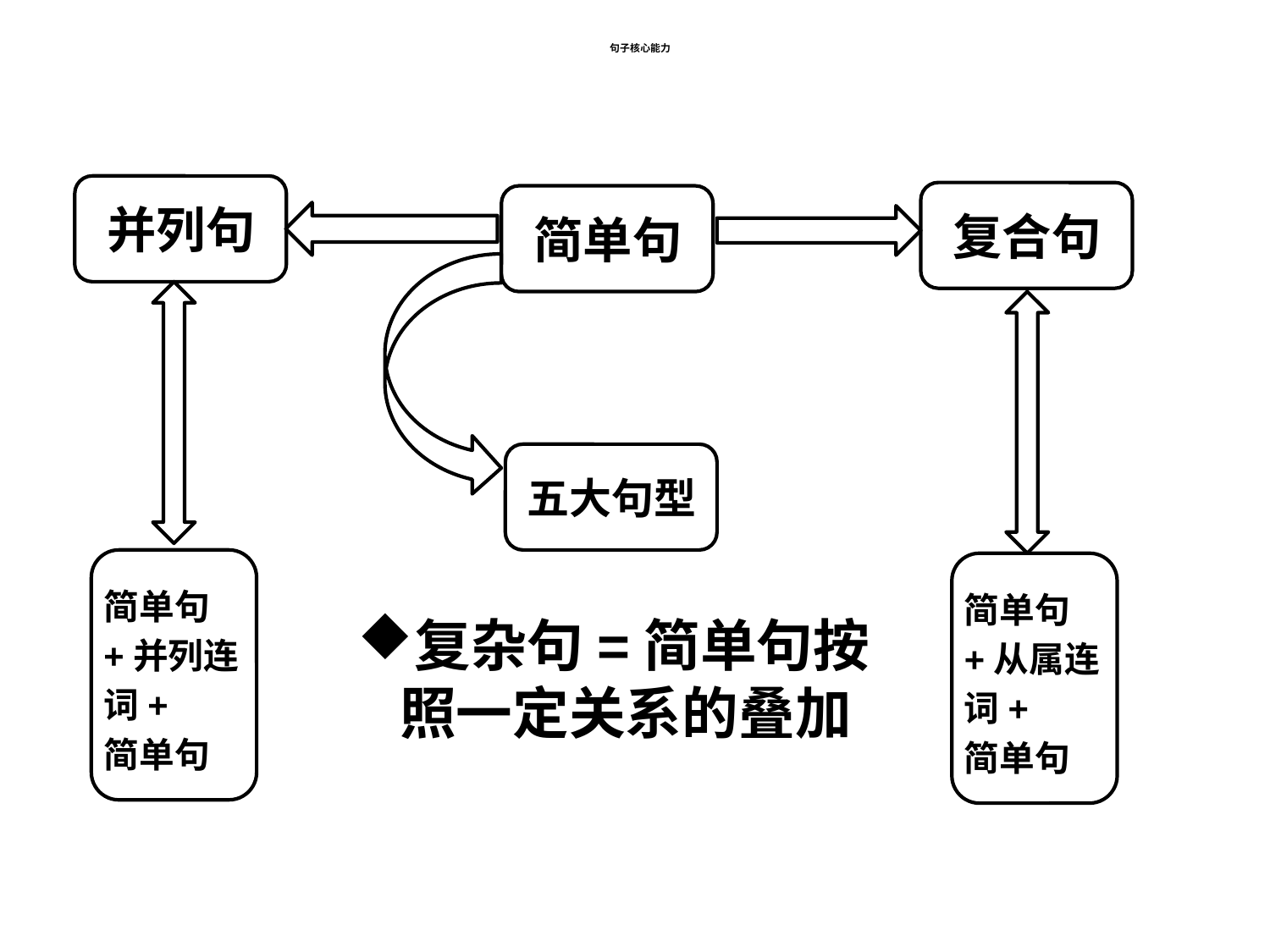

# 句子核心能力

并列句

复合句

简单句

五大句型

简单句+并列连词+
简单句

简单句+从属连词+
简单句
复杂句=简单句按照一定关系的叠加